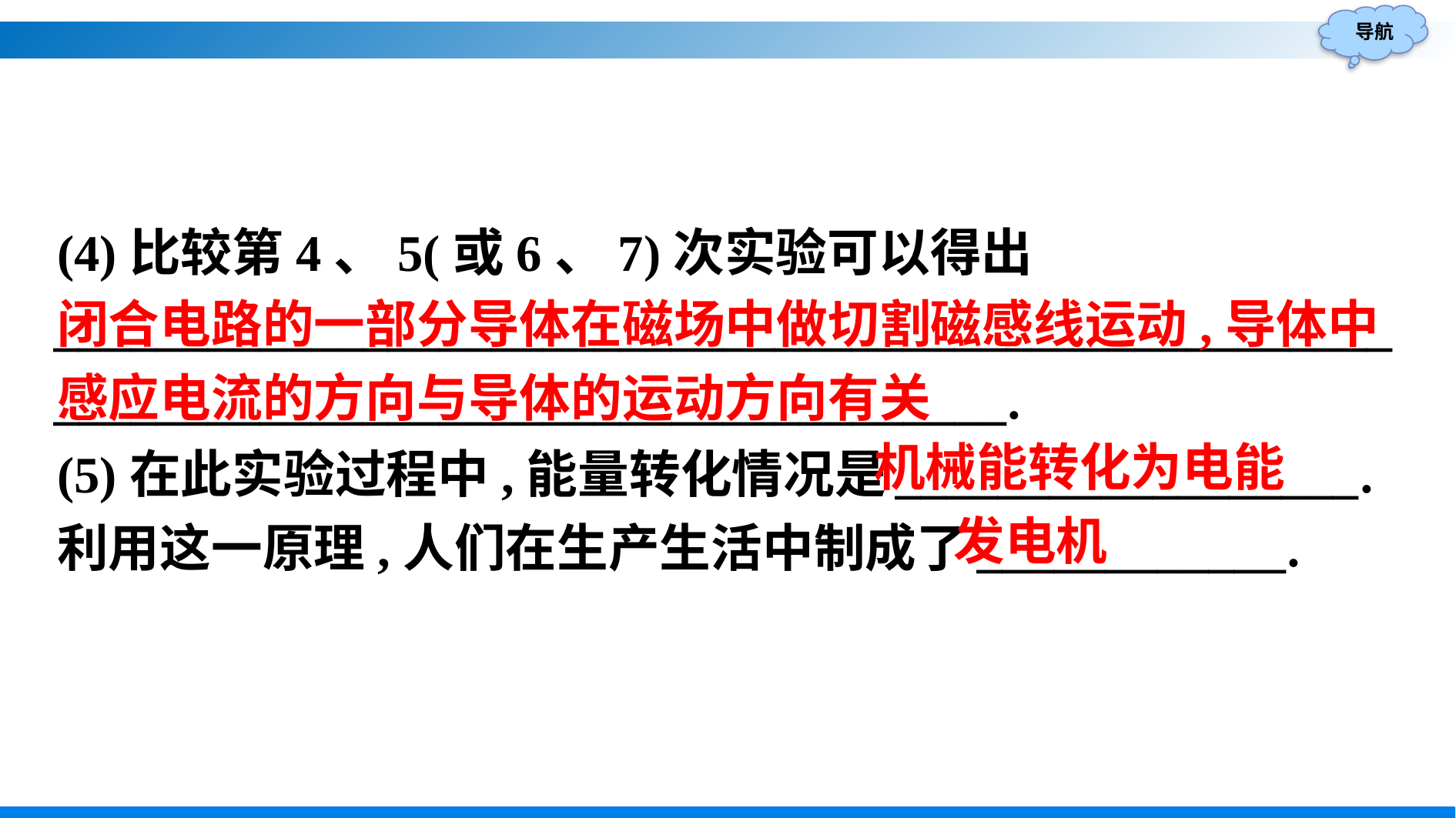

(4)比较第4、5(或6、7)次实验可以得出
____________________________________________________
_____________________________________.
(5)在此实验过程中,能量转化情况是__________________.利用这一原理,人们在生产生活中制成了____________.
闭合电路的一部分导体在磁场中做切割磁感线运动,导体中感应电流的方向与导体的运动方向有关
机械能转化为电能
发电机